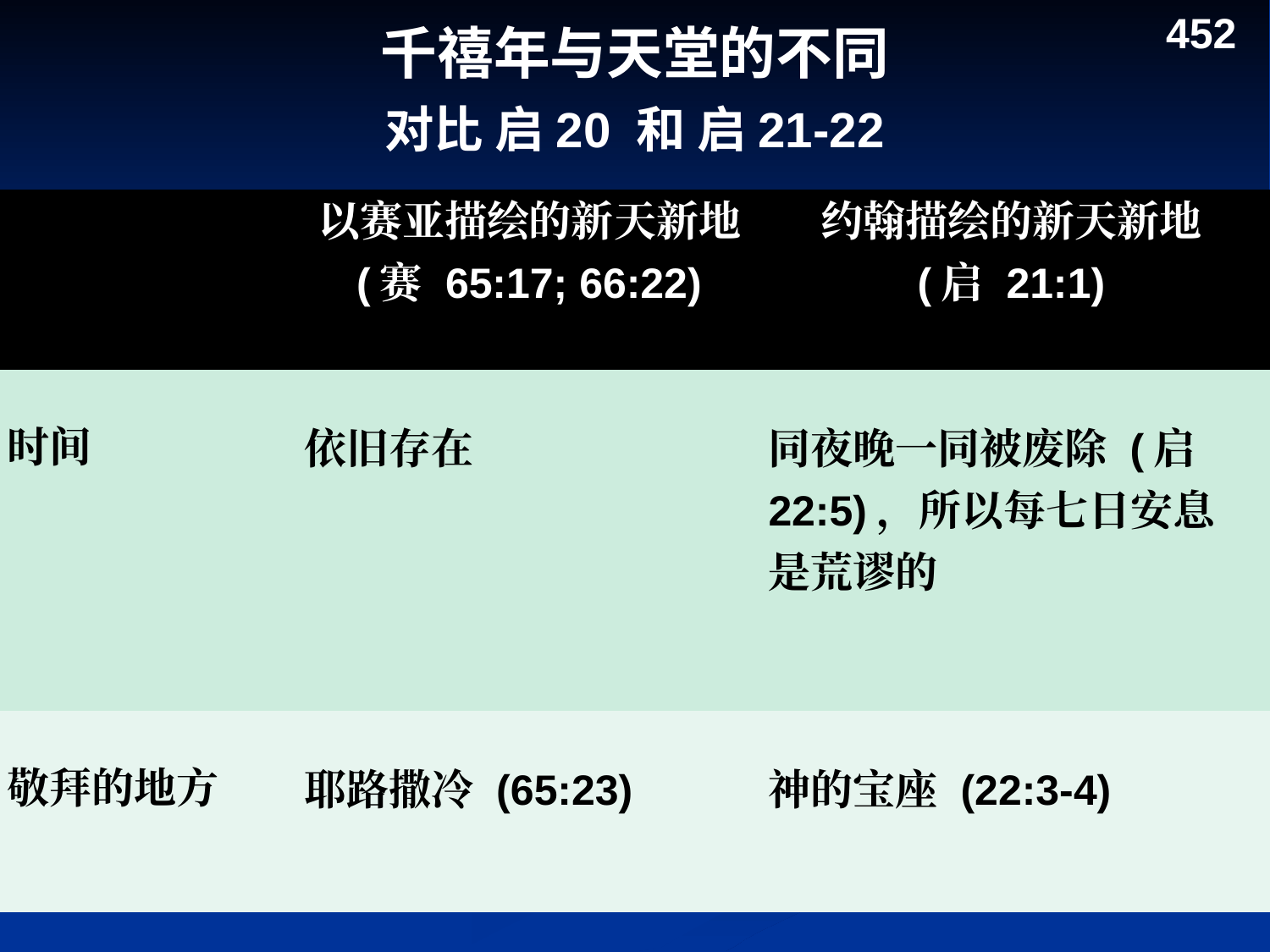

452
千禧年与天堂的不同
对比 启20 和 启21-22
|  | 以赛亚描绘的新天新地 (赛 65:17; 66:22) | 约翰描绘的新天新地 (启 21:1) |
| --- | --- | --- |
| 时间 | 依旧存在 | 同夜晚一同被废除 (启 22:5)，所以每七日安息是荒谬的 |
| 敬拜的地方 | 耶路撒冷 (65:23) | 神的宝座 (22:3-4) |